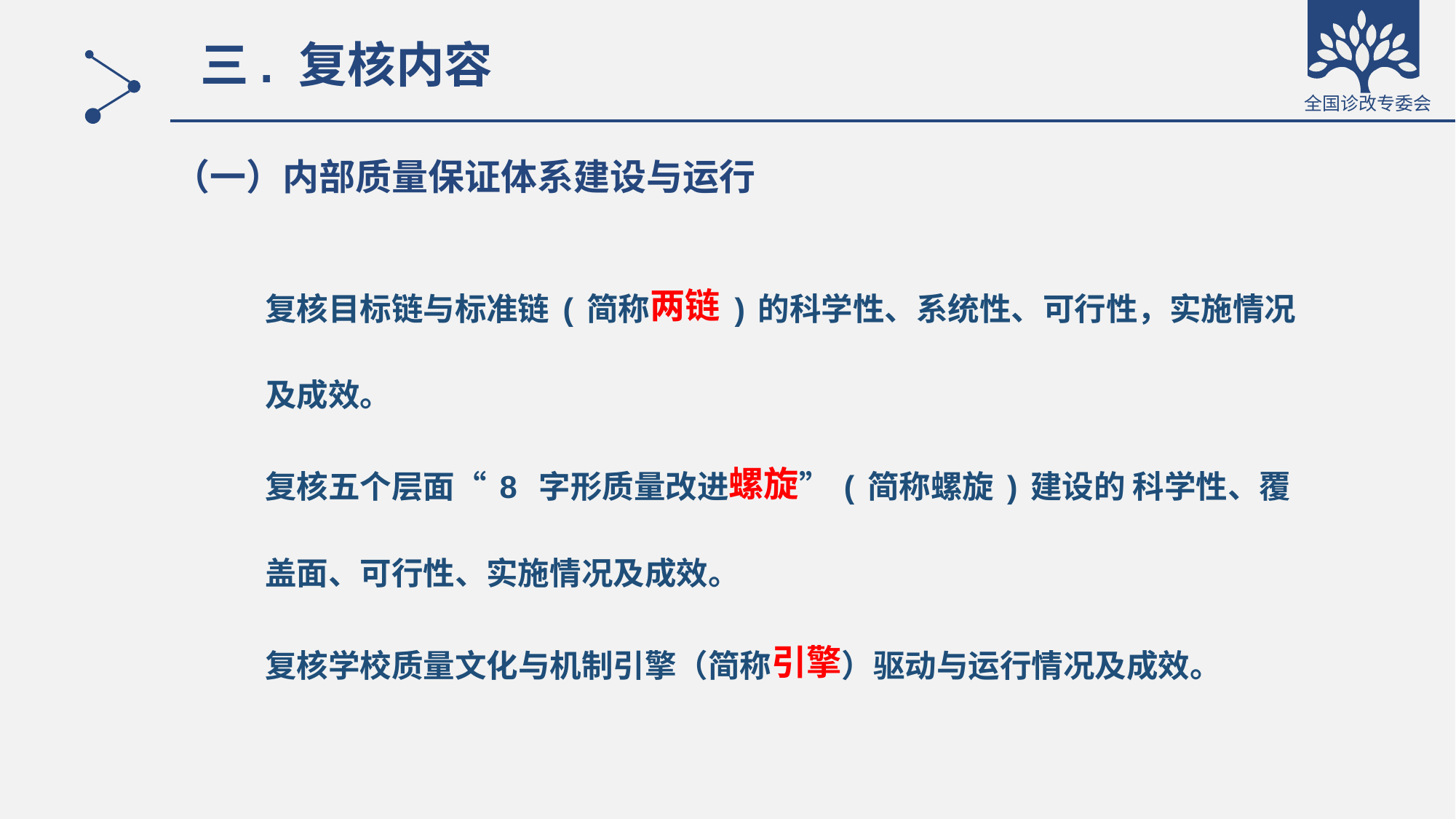

# 三. 复核内容
（一）内部质量保证体系建设与运行
复核目标链与标准链(简称两链)的科学性、系统性、可行性，实施情况及成效。
复核五个层面“8 字形质量改进螺旋”(简称螺旋)建设的 科学性、覆盖面、可行性、实施情况及成效。
复核学校质量文化与机制引擎（简称引擎）驱动与运行情况及成效。